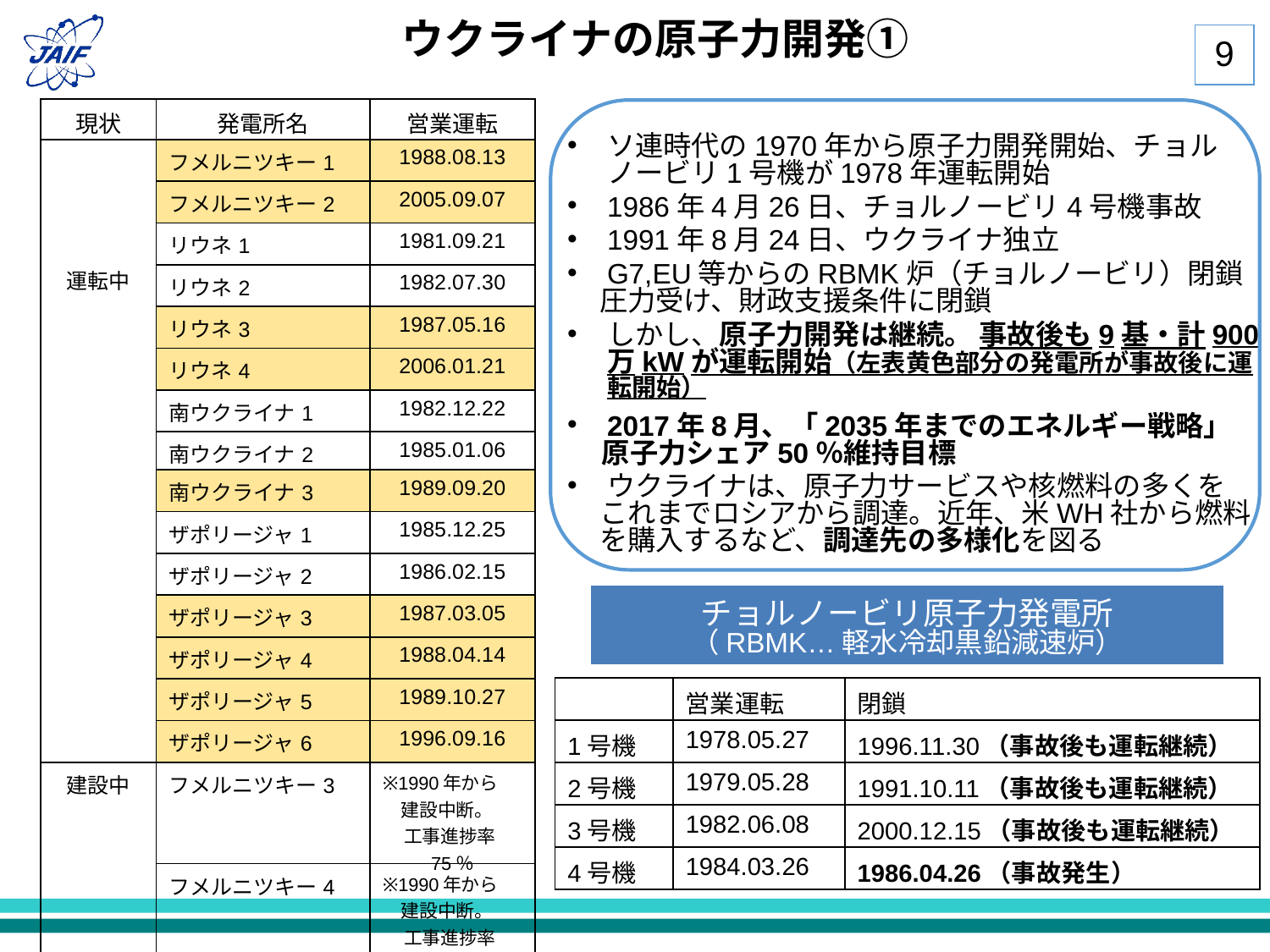

ウクライナの原子力開発➀
9
| 現状 | 発電所名 | 営業運転 |
| --- | --- | --- |
| 運転中 | フメルニツキー1 | 1988.08.13 |
|  | フメルニツキー2 | 2005.09.07 |
|  | リウネ1 | 1981.09.21 |
|  | リウネ2 | 1982.07.30 |
|  | リウネ3 | 1987.05.16 |
|  | リウネ4 | 2006.01.21 |
|  | 南ウクライナ1 | 1982.12.22 |
|  | 南ウクライナ2 | 1985.01.06 |
|  | 南ウクライナ3 | 1989.09.20 |
|  | ザポリージャ1 | 1985.12.25 |
|  | ザポリージャ2 | 1986.02.15 |
|  | ザポリージャ3 | 1987.03.05 |
|  | ザポリージャ4 | 1988.04.14 |
|  | ザポリージャ5 | 1989.10.27 |
|  | ザポリージャ6 | 1996.09.16 |
| 建設中 | フメルニツキー3 | ※1990年から 　建設中断。 工事進捗率75％ |
|  | フメルニツキー4 | ※1990年から 　建設中断。 工事進捗率28％ |

ソ連時代の1970年から原子力開発開始、チョルノービリ1号機が1978年運転開始

1986年4月26日、チョルノービリ4号機事故

1991年8月24日、ウクライナ独立

G7,EU等からのRBMK炉（チョルノービリ）閉鎖
    圧力受け、財政支援条件に閉鎖

しかし、原子力開発は継続。 事故後も9基・計900万kWが運転開始（左表黄色部分の発電所が事故後に運転開始）

2017年8月、「2035年までのエネルギー戦略」
　 原子力シェア50％維持目標

ウクライナは、原子力サービスや核燃料の多くを
    これまでロシアから調達。近年、米WH社から燃料
    を購入するなど、調達先の多様化を図る

チョルノービリ原子力発電所
（RBMK…軽水冷却黒鉛減速炉）
|  | 営業運転 | 閉鎖 |
| --- | --- | --- |
| 1号機 | 1978.05.27 | 1996.11.30（事故後も運転継続） |
| 2号機 | 1979.05.28 | 1991.10.11（事故後も運転継続） |
| 3号機 | 1982.06.08 | 2000.12.15（事故後も運転継続） |
| 4号機 | 1984.03.26 | 1986.04.26（事故発生） |